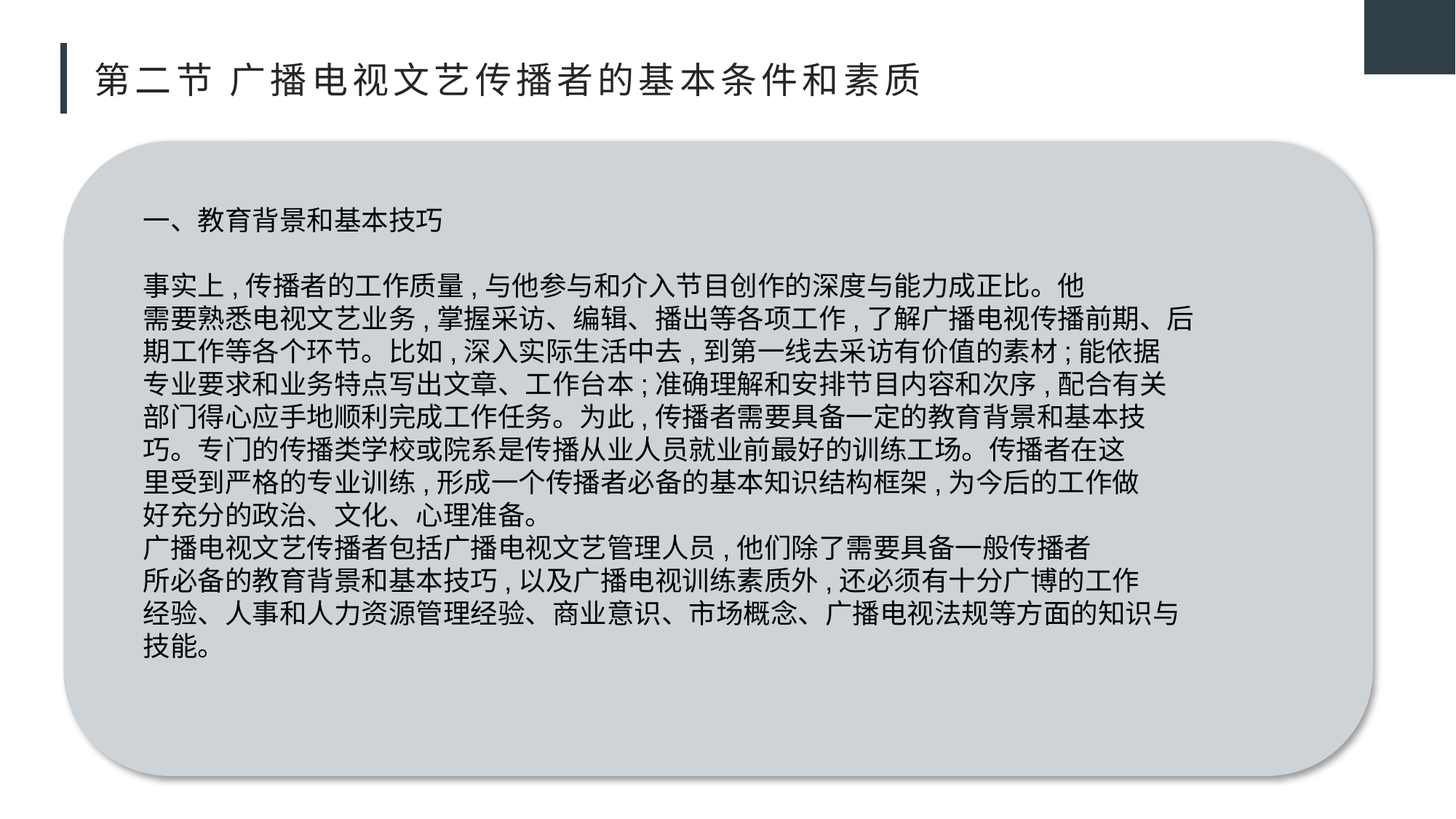

# 第二节 广播电视文艺传播者的基本条件和素质

一、教育背景和基本技巧

事实上,传播者的工作质量,与他参与和介入节目创作的深度与能力成正比。他
需要熟悉电视文艺业务,掌握采访、编辑、播出等各项工作,了解广播电视传播前期、后
期工作等各个环节。比如,深入实际生活中去,到第一线去采访有价值的素材;能依据
专业要求和业务特点写出文章、工作台本;准确理解和安排节目内容和次序,配合有关
部门得心应手地顺利完成工作任务。为此,传播者需要具备一定的教育背景和基本技
巧。专门的传播类学校或院系是传播从业人员就业前最好的训练工场。传播者在这
里受到严格的专业训练,形成一个传播者必备的基本知识结构框架,为今后的工作做
好充分的政治、文化、心理准备。
广播电视文艺传播者包括广播电视文艺管理人员,他们除了需要具备一般传播者
所必备的教育背景和基本技巧,以及广播电视训练素质外,还必须有十分广博的工作
经验、人事和人力资源管理经验、商业意识、市场概念、广播电视法规等方面的知识与
技能。